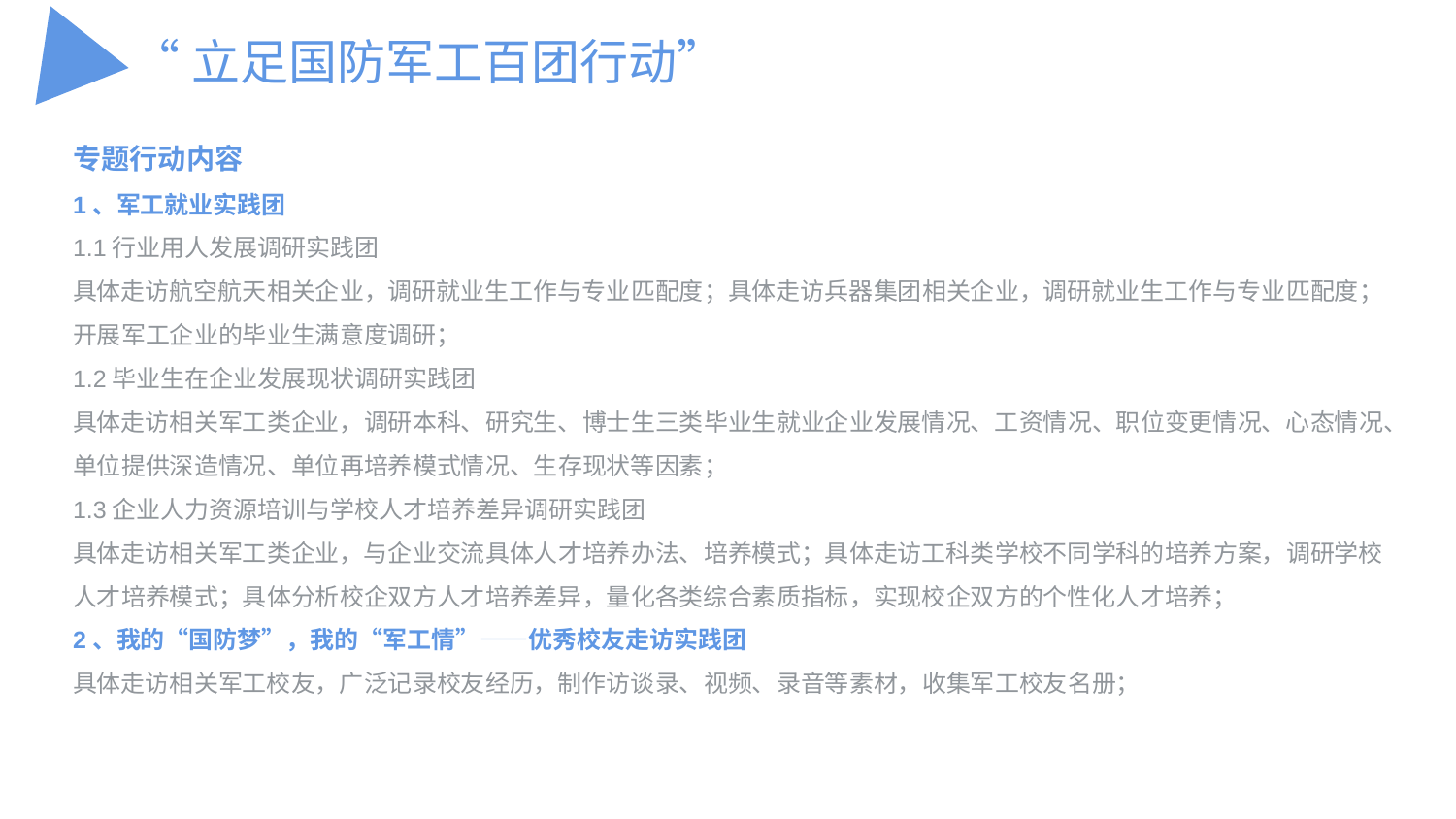

“立足国防军工百团行动”
专题行动内容
1、军工就业实践团
1.1行业用人发展调研实践团
具体走访航空航天相关企业，调研就业生工作与专业匹配度；具体走访兵器集团相关企业，调研就业生工作与专业匹配度；开展军工企业的毕业生满意度调研；
1.2毕业生在企业发展现状调研实践团
具体走访相关军工类企业，调研本科、研究生、博士生三类毕业生就业企业发展情况、工资情况、职位变更情况、心态情况、单位提供深造情况、单位再培养模式情况、生存现状等因素；
1.3企业人力资源培训与学校人才培养差异调研实践团
具体走访相关军工类企业，与企业交流具体人才培养办法、培养模式；具体走访工科类学校不同学科的培养方案，调研学校人才培养模式；具体分析校企双方人才培养差异，量化各类综合素质指标，实现校企双方的个性化人才培养；
2、我的“国防梦”，我的“军工情”——优秀校友走访实践团
具体走访相关军工校友，广泛记录校友经历，制作访谈录、视频、录音等素材，收集军工校友名册；